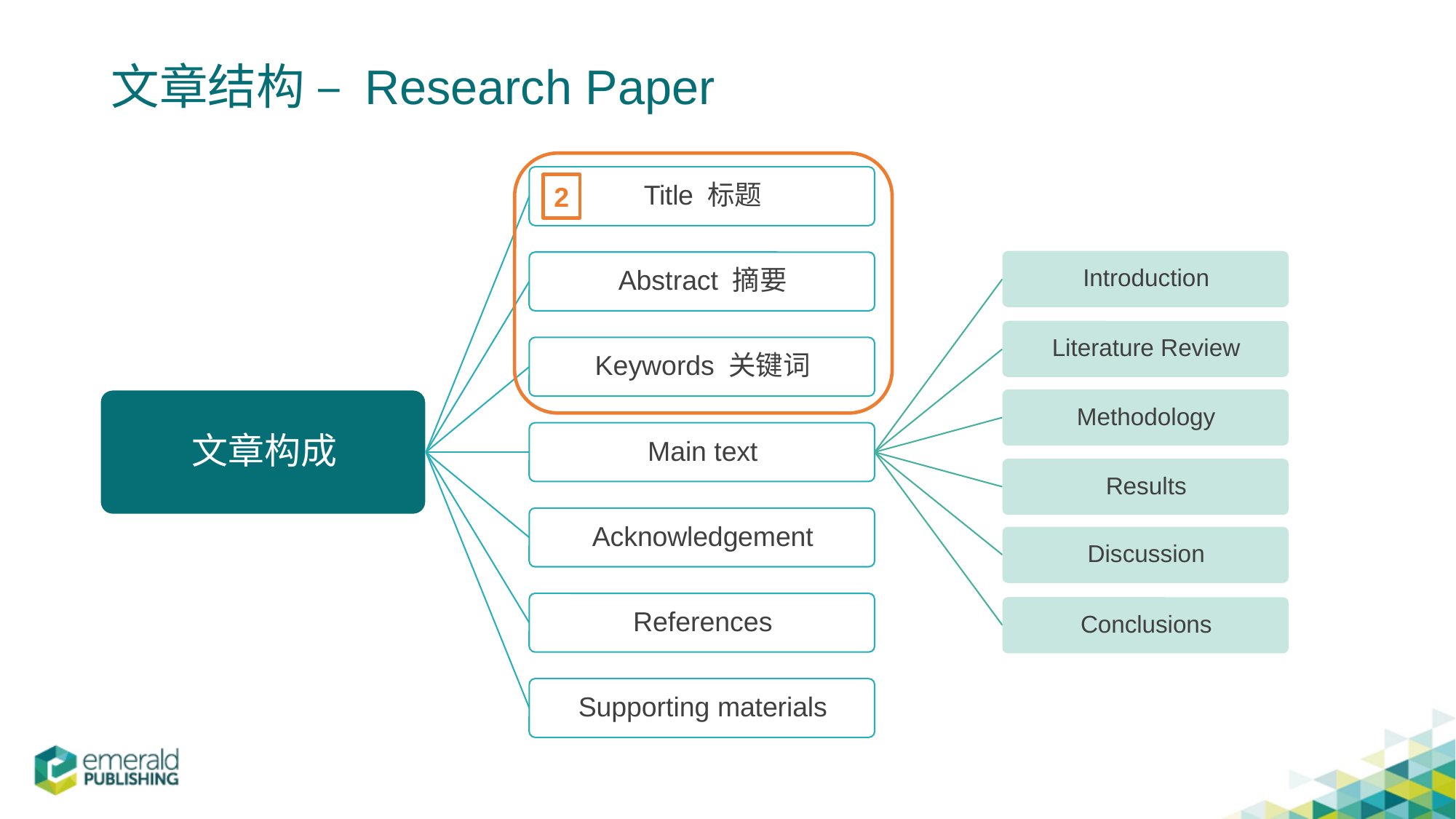

# 文章结构 – Research Paper

文章构成

Title 标题

Abstract 摘要

Keywords 关键词

Main text

Introduction

Literature Review

Methodology

Results

Discussion

Conclusions

Acknowledgement

References

Supporting materials
2